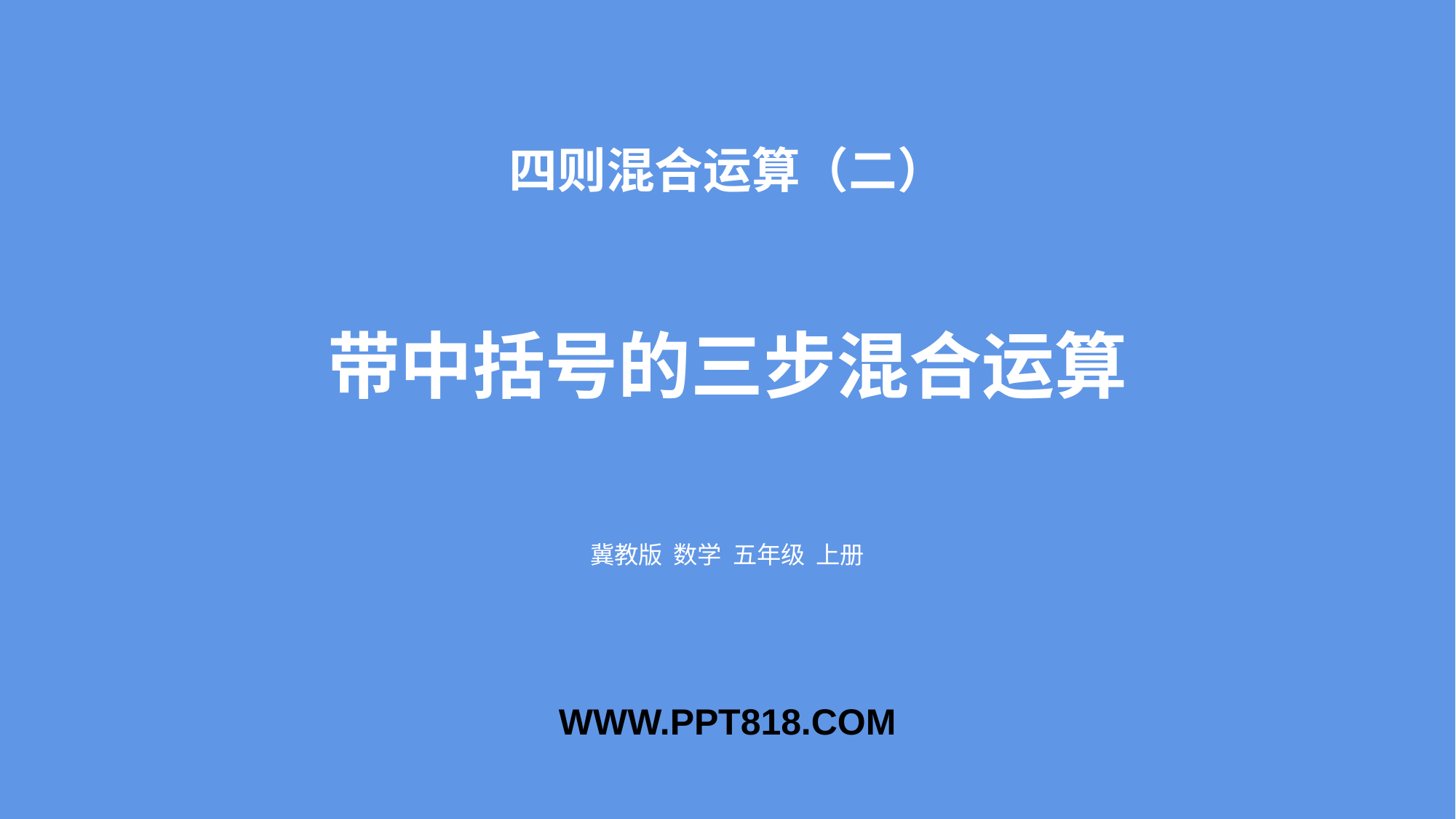

四则混合运算（二）
带中括号的三步混合运算
冀教版  数学  五年级  上册
WWW.PPT818.COM